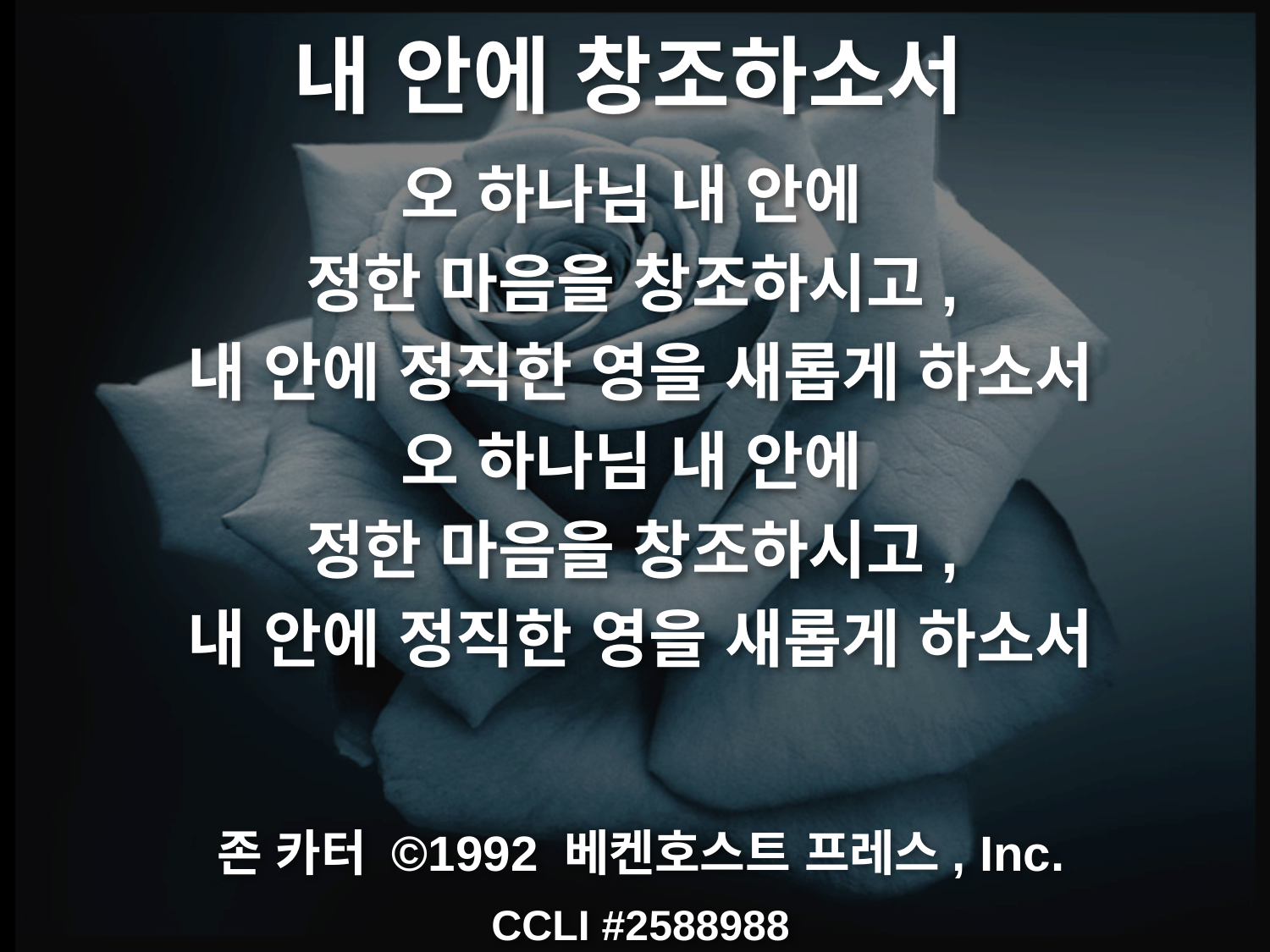

# 내 안에 창조하소서
오 하나님 내 안에
정한 마음을 창조하시고,
내 안에 정직한 영을 새롭게 하소서
오 하나님 내 안에
정한 마음을 창조하시고,
내 안에 정직한 영을 새롭게 하소서
존 카터 ©1992 베켄호스트 프레스, Inc.
CCLI #2588988